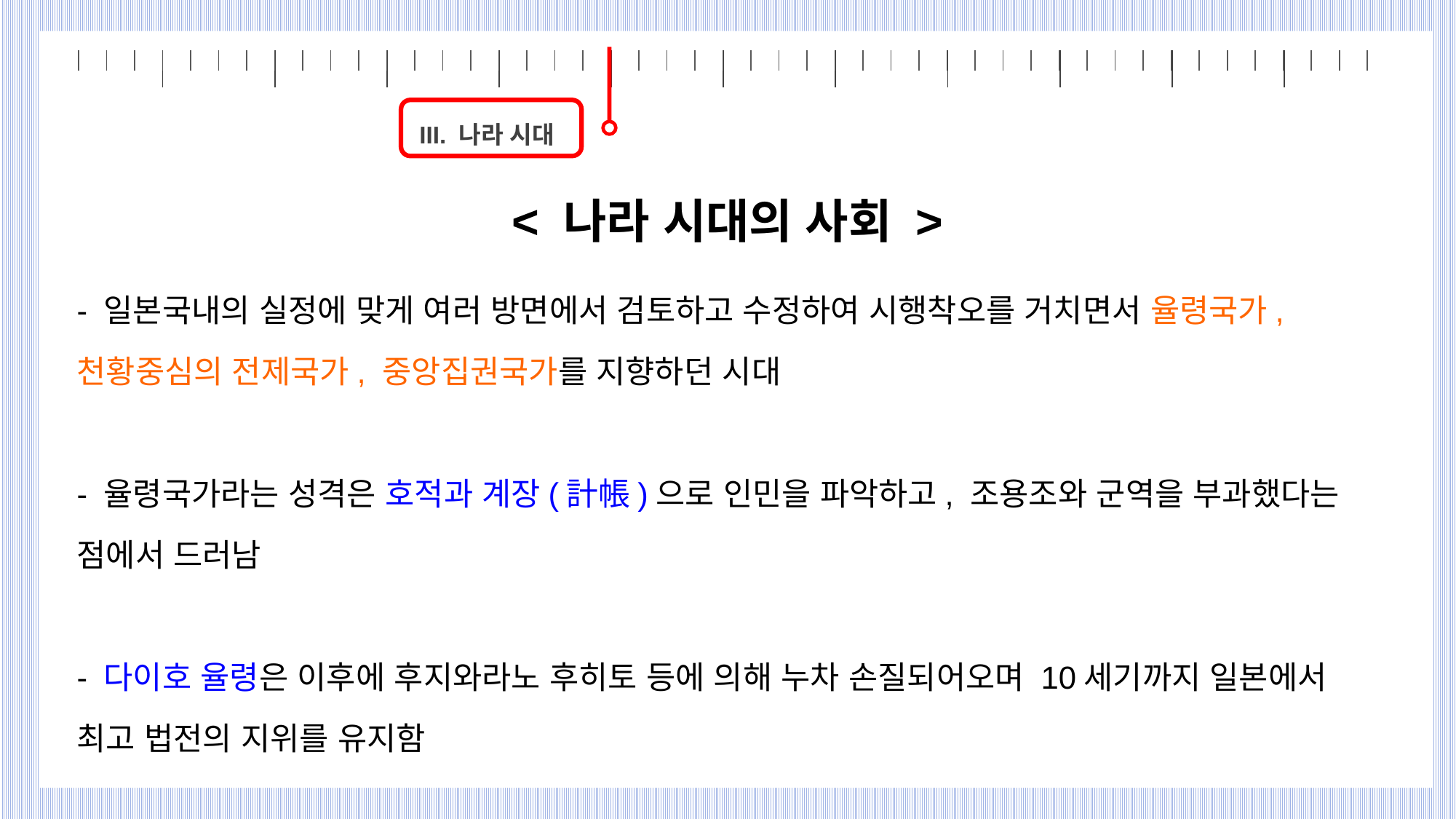

|  |  |  |  |  |  |  |  |  |  |  |  |  |  |  |  |  |  |  |  |  |  |  |  |  |  |  |  |  |  |  |  |  |  |  |  |  |  |  |  |  |  |  |  |  |  |  |  |
| --- | --- | --- | --- | --- | --- | --- | --- | --- | --- | --- | --- | --- | --- | --- | --- | --- | --- | --- | --- | --- | --- | --- | --- | --- | --- | --- | --- | --- | --- | --- | --- | --- | --- | --- | --- | --- | --- | --- | --- | --- | --- | --- | --- | --- | --- | --- | --- |
|  |  |  |  |  |  |  |  |  |  |  |  |
| --- | --- | --- | --- | --- | --- | --- | --- | --- | --- | --- | --- |
III. 나라 시대

< 나라 시대의 사회 >
- 일본국내의 실정에 맞게 여러 방면에서 검토하고 수정하여 시행착오를 거치면서 율령국가, 천황중심의 전제국가, 중앙집권국가를 지향하던 시대

- 율령국가라는 성격은 호적과 계장(計帳)으로 인민을 파악하고, 조용조와 군역을 부과했다는 점에서 드러남

- 다이호 율령은 이후에 후지와라노 후히토 등에 의해 누차 손질되어오며 10세기까지 일본에서 최고 법전의 지위를 유지함